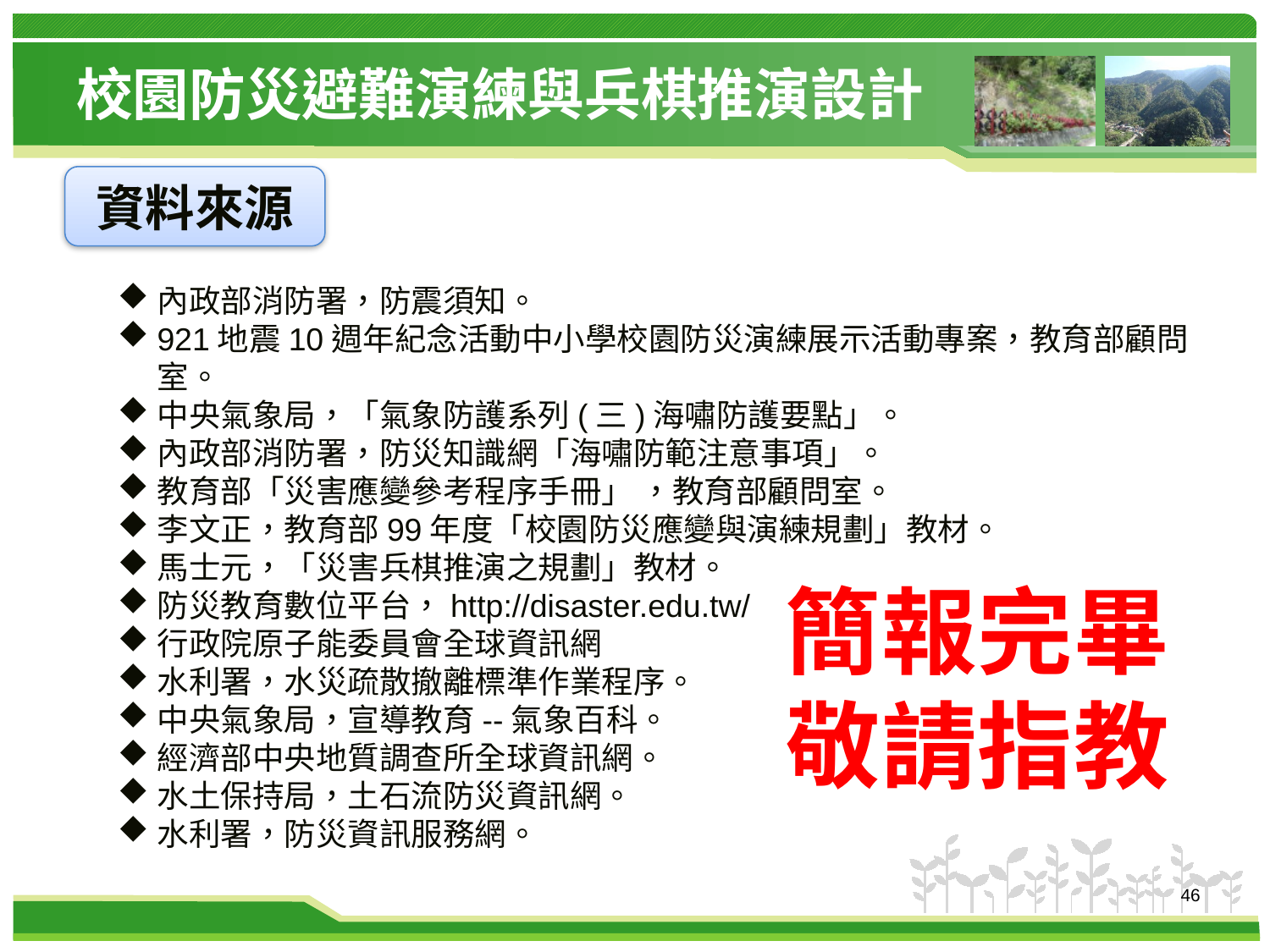

# 校園防災避難演練與兵棋推演設計
資料來源
內政部消防署，防震須知。
921地震10週年紀念活動中小學校園防災演練展示活動專案，教育部顧問室。
中央氣象局，「氣象防護系列(三)海嘯防護要點」。
內政部消防署，防災知識網「海嘯防範注意事項」。
教育部「災害應變參考程序手冊」 ，教育部顧問室。
李文正，教育部99年度「校園防災應變與演練規劃」教材。
馬士元，「災害兵棋推演之規劃」教材。
防災教育數位平台，http://disaster.edu.tw/
行政院原子能委員會全球資訊網
水利署，水災疏散撤離標準作業程序。
中央氣象局，宣導教育--氣象百科。
經濟部中央地質調查所全球資訊網。
水土保持局，土石流防災資訊網。
水利署，防災資訊服務網。
簡報完畢
敬請指教
46